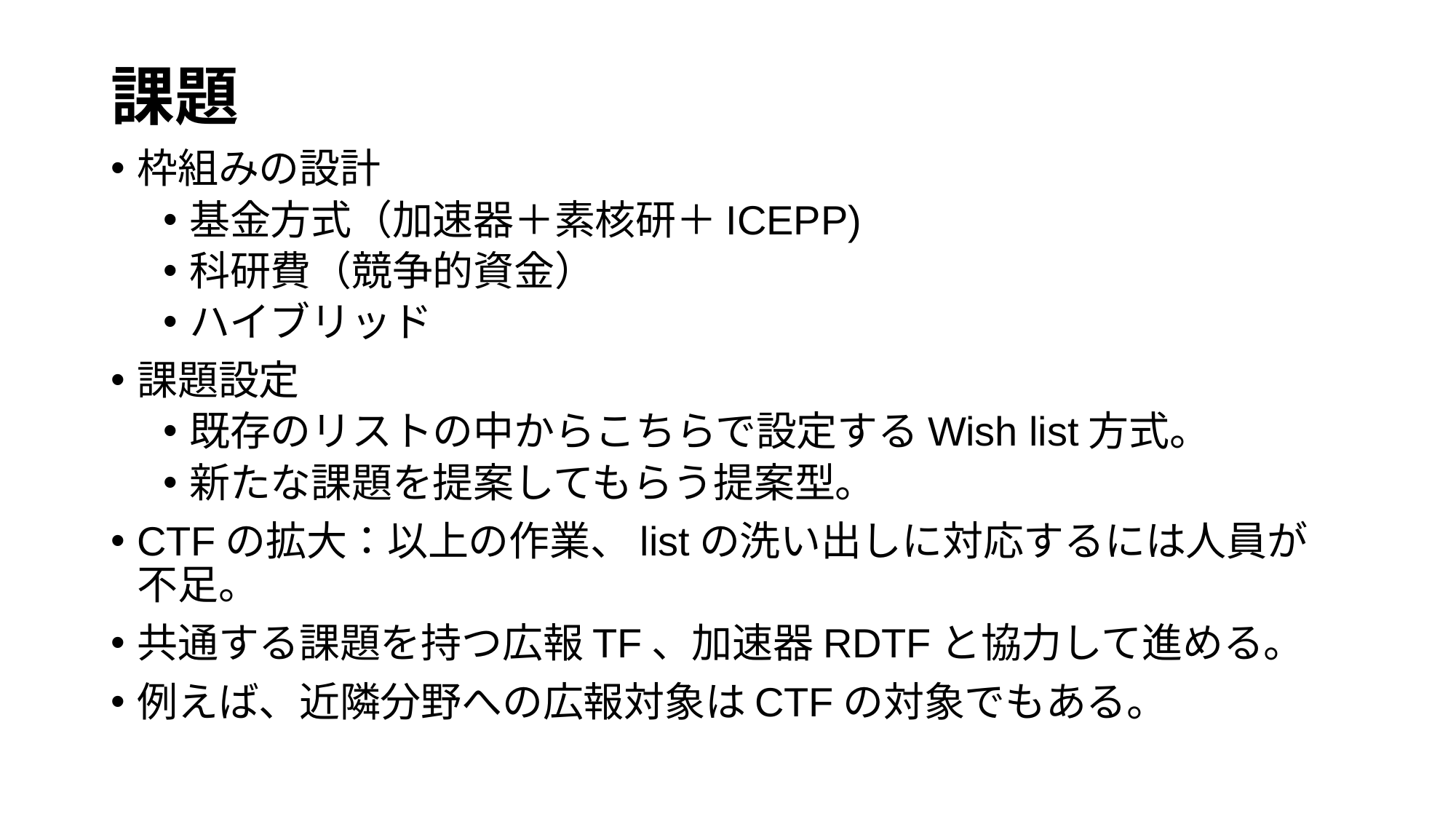

課題
枠組みの設計
基金方式（加速器＋素核研＋ICEPP)
科研費（競争的資金）
ハイブリッド
課題設定
既存のリストの中からこちらで設定するWish list方式。
新たな課題を提案してもらう提案型。
CTFの拡大：以上の作業、listの洗い出しに対応するには人員が不足。
共通する課題を持つ広報TF、加速器RDTFと協力して進める。
例えば、近隣分野への広報対象はCTFの対象でもある。